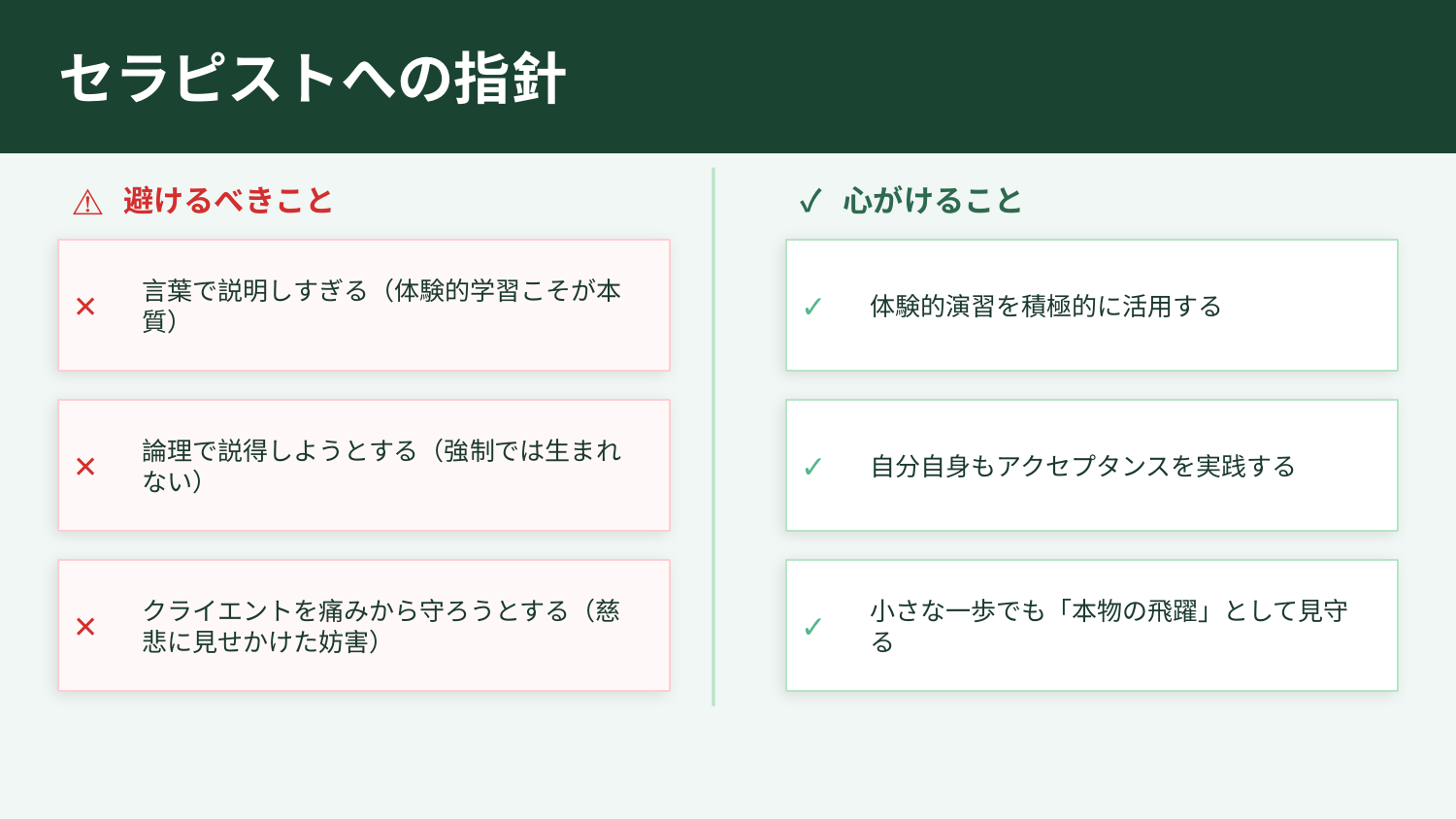

セラピストへの指針
⚠️  避けるべきこと

✓  心がけること

✕
言葉で説明しすぎる（体験的学習こそが本質）

✓
体験的演習を積極的に活用する

✕
論理で説得しようとする（強制では生まれない）

✓
自分自身もアクセプタンスを実践する

✕
クライエントを痛みから守ろうとする（慈悲に見せかけた妨害）

✓
小さな一歩でも「本物の飛躍」として見守る